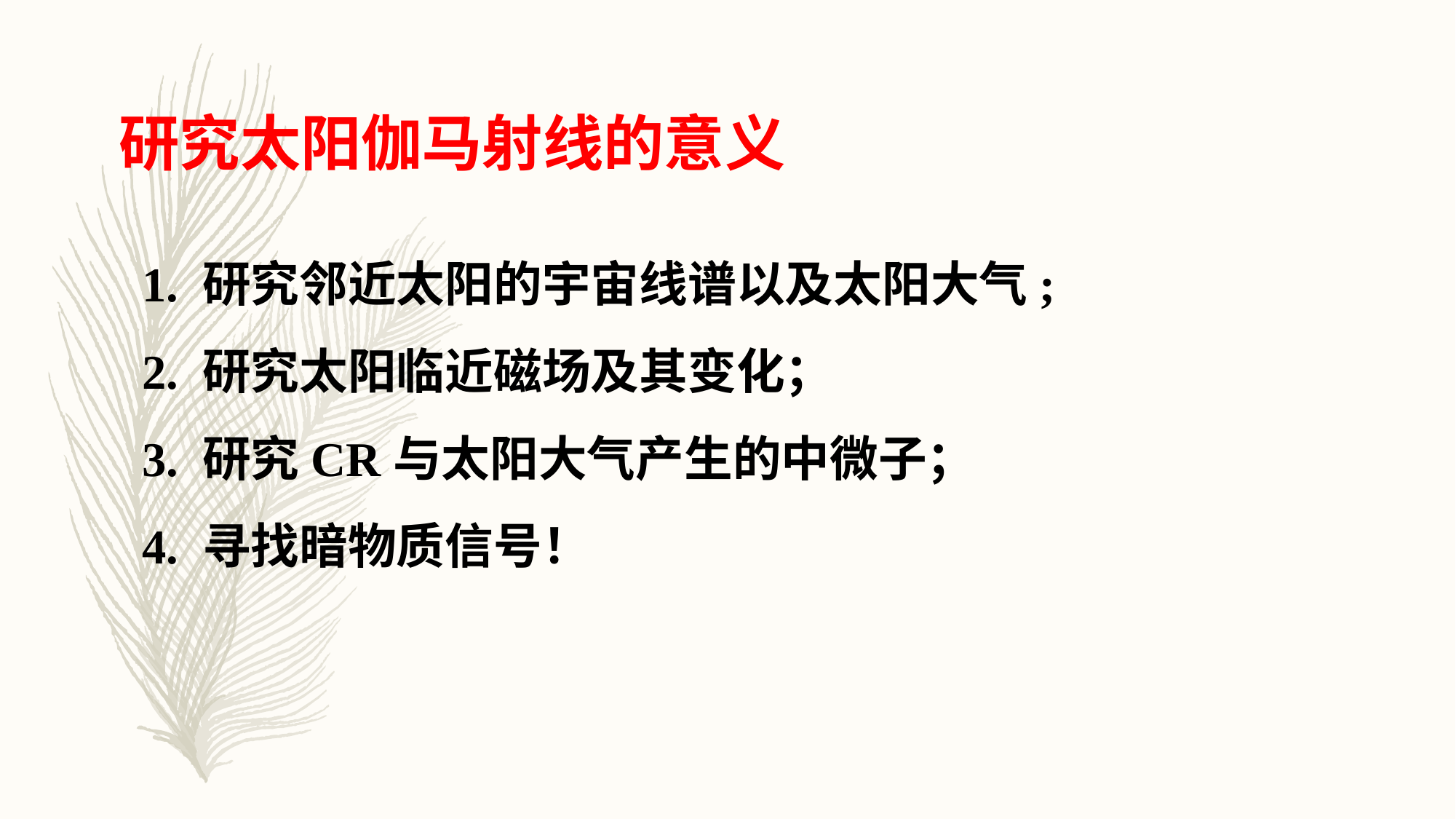

研究太阳伽马射线的意义
 1. 研究邻近太阳的宇宙线谱以及太阳大气;
 2. 研究太阳临近磁场及其变化；
 3. 研究CR与太阳大气产生的中微子；
 4. 寻找暗物质信号！